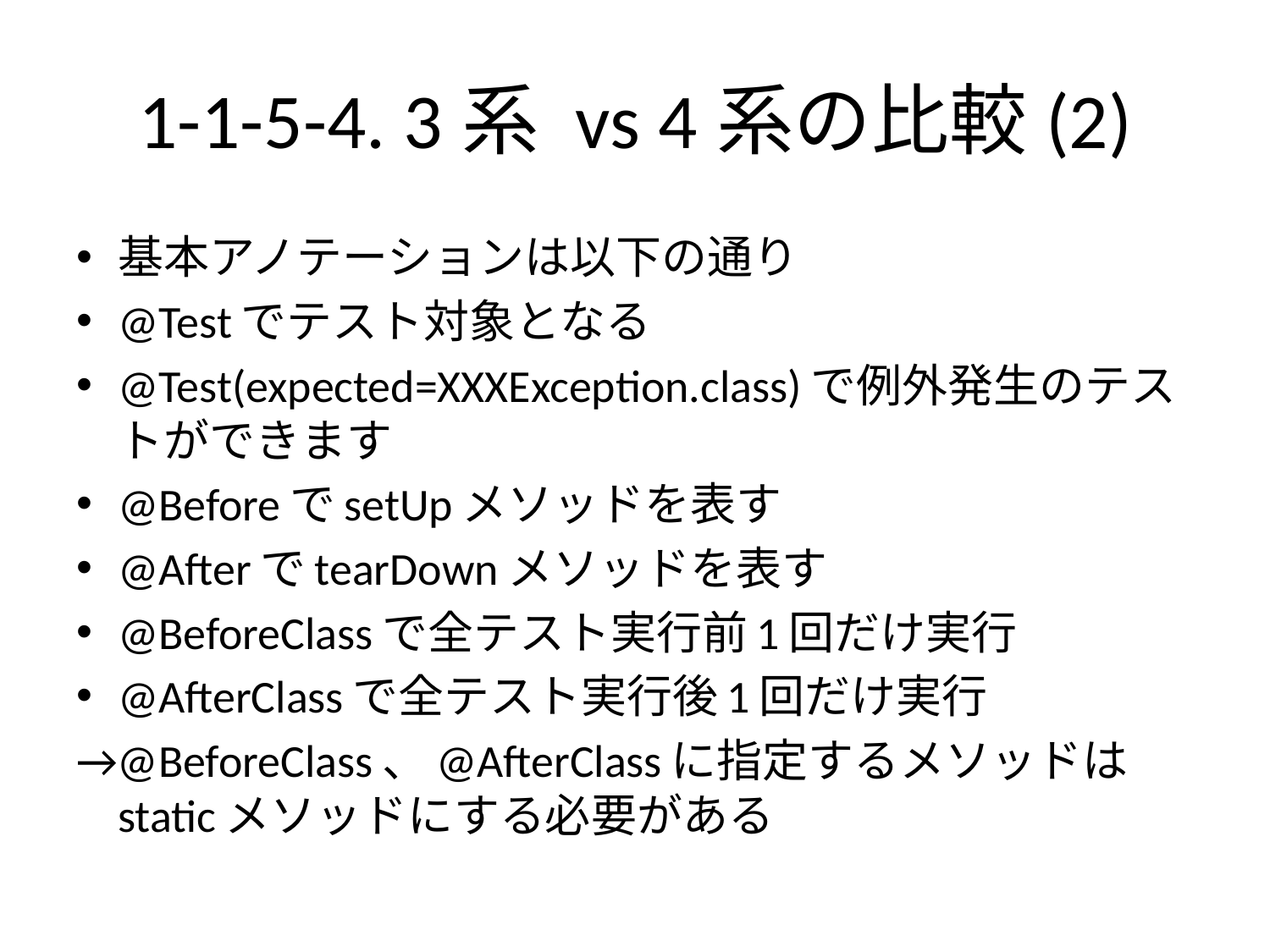

# 1-1-5-4. 3系 vs 4系の比較(2)
基本アノテーションは以下の通り
@Testでテスト対象となる
@Test(expected=XXXException.class)で例外発生のテストができます
@BeforeでsetUpメソッドを表す
@AfterでtearDownメソッドを表す
@BeforeClassで全テスト実行前1回だけ実行
@AfterClassで全テスト実行後1回だけ実行
→@BeforeClass、@AfterClassに指定するメソッドはstaticメソッドにする必要がある